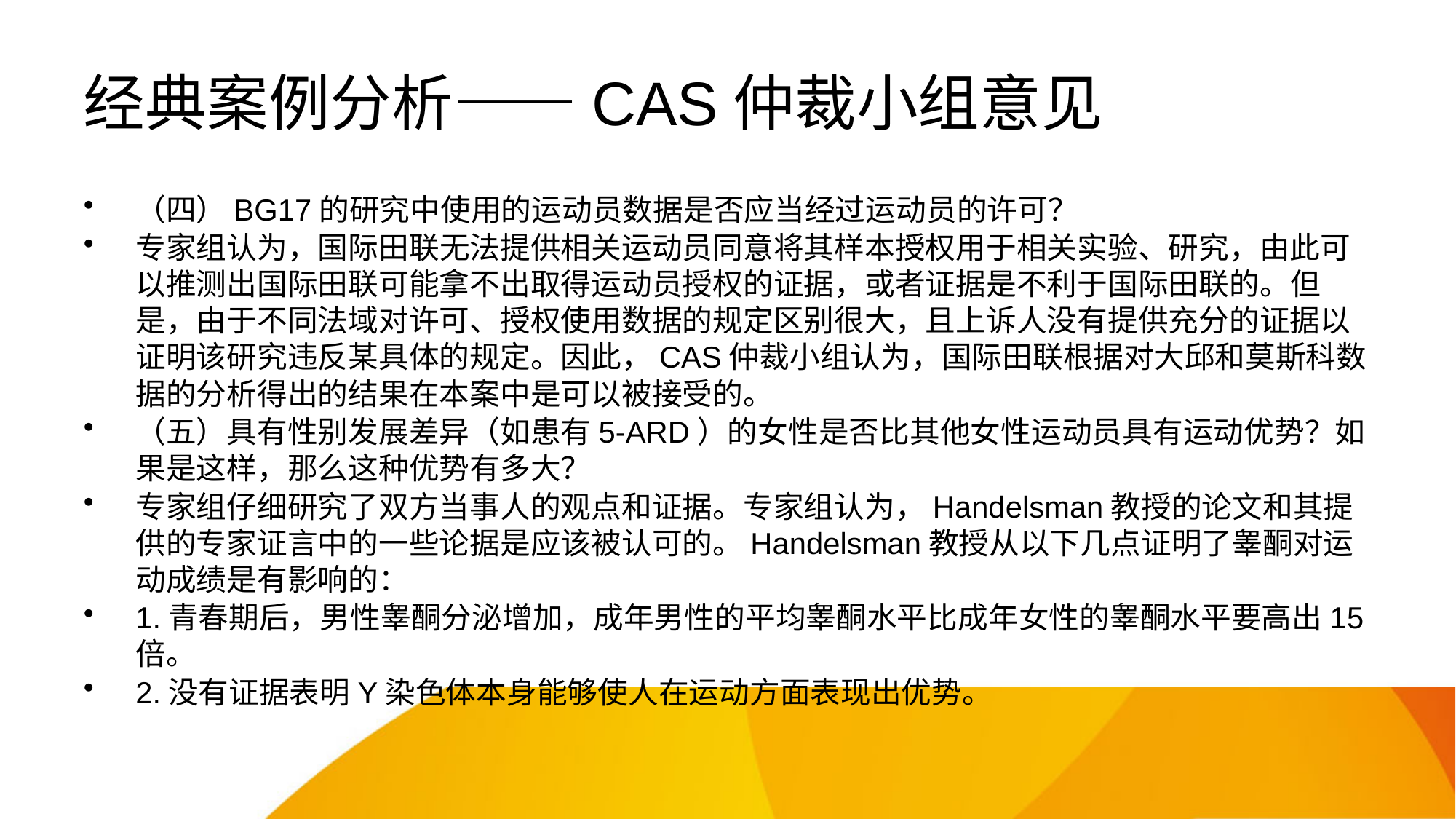

# 经典案例分析——CAS仲裁小组意见
（四）BG17的研究中使用的运动员数据是否应当经过运动员的许可？
专家组认为，国际田联无法提供相关运动员同意将其样本授权用于相关实验、研究，由此可以推测出国际田联可能拿不出取得运动员授权的证据，或者证据是不利于国际田联的。但是，由于不同法域对许可、授权使用数据的规定区别很大，且上诉人没有提供充分的证据以证明该研究违反某具体的规定。因此，CAS仲裁小组认为，国际田联根据对大邱和莫斯科数据的分析得出的结果在本案中是可以被接受的。
（五）具有性别发展差异（如患有5-ARD）的女性是否比其他女性运动员具有运动优势？如果是这样，那么这种优势有多大？
专家组仔细研究了双方当事人的观点和证据。专家组认为，Handelsman教授的论文和其提供的专家证言中的一些论据是应该被认可的。Handelsman教授从以下几点证明了睾酮对运动成绩是有影响的：
1.青春期后，男性睾酮分泌增加，成年男性的平均睾酮水平比成年女性的睾酮水平要高出15倍。
2.没有证据表明Y染色体本身能够使人在运动方面表现出优势。